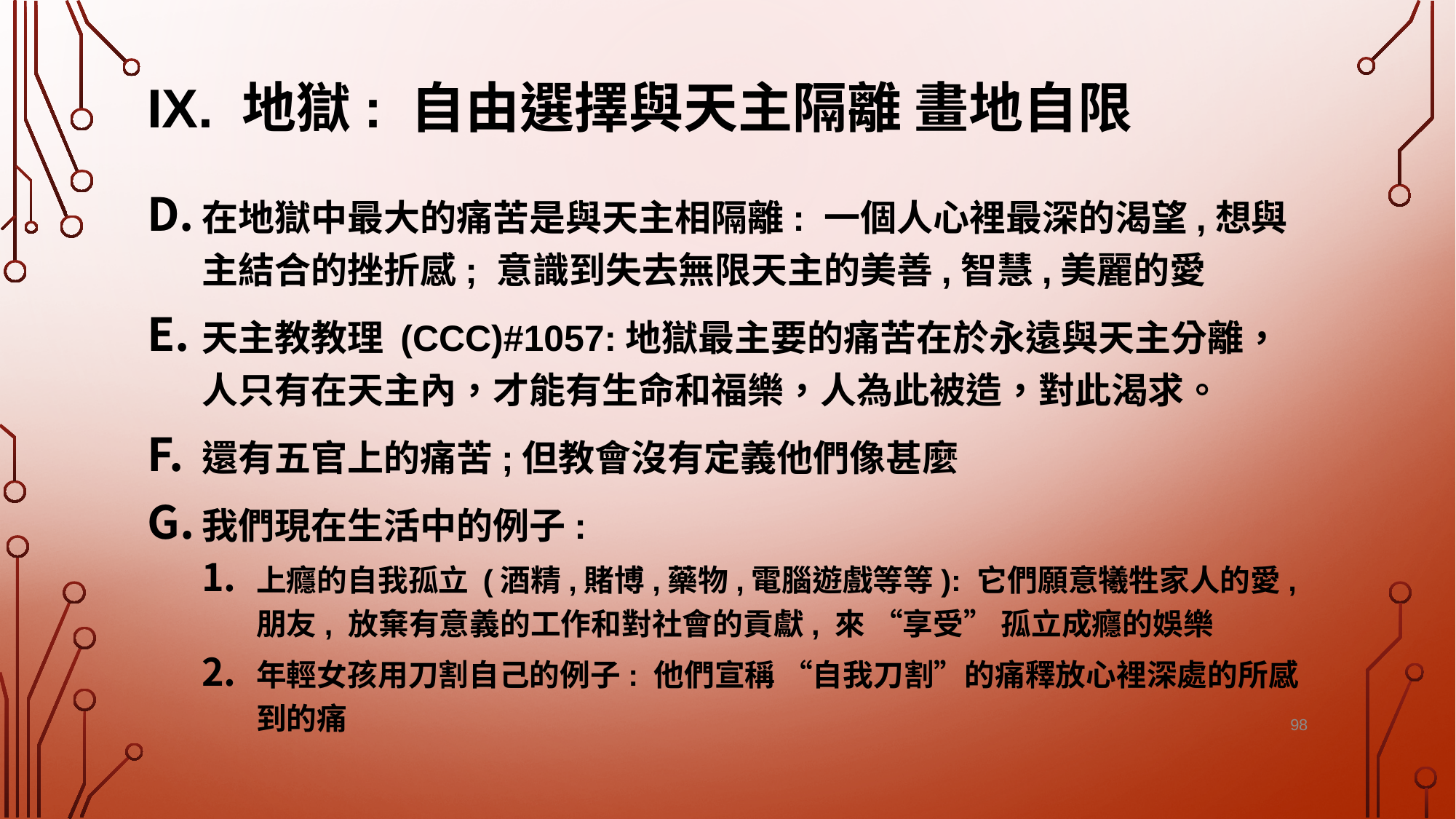

# IX. 地獄: 自由選擇與天主隔離 畫地自限
在地獄中最大的痛苦是與天主相隔離: 一個人心裡最深的渴望,想與主結合的挫折感; 意識到失去無限天主的美善,智慧,美麗的愛
天主教教理 (CCC)#1057:地獄最主要的痛苦在於永遠與天主分離，人只有在天主內，才能有生命和福樂，人為此被造，對此渴求。
還有五官上的痛苦;但教會沒有定義他們像甚麼
我們現在生活中的例子:
上癮的自我孤立 (酒精,賭博,藥物,電腦遊戲等等): 它們願意犧牲家人的愛,朋友, 放棄有意義的工作和對社會的貢獻, 來 “享受” 孤立成癮的娛樂
年輕女孩用刀割自己的例子: 他們宣稱 “自我刀割”的痛釋放心裡深處的所感到的痛
98